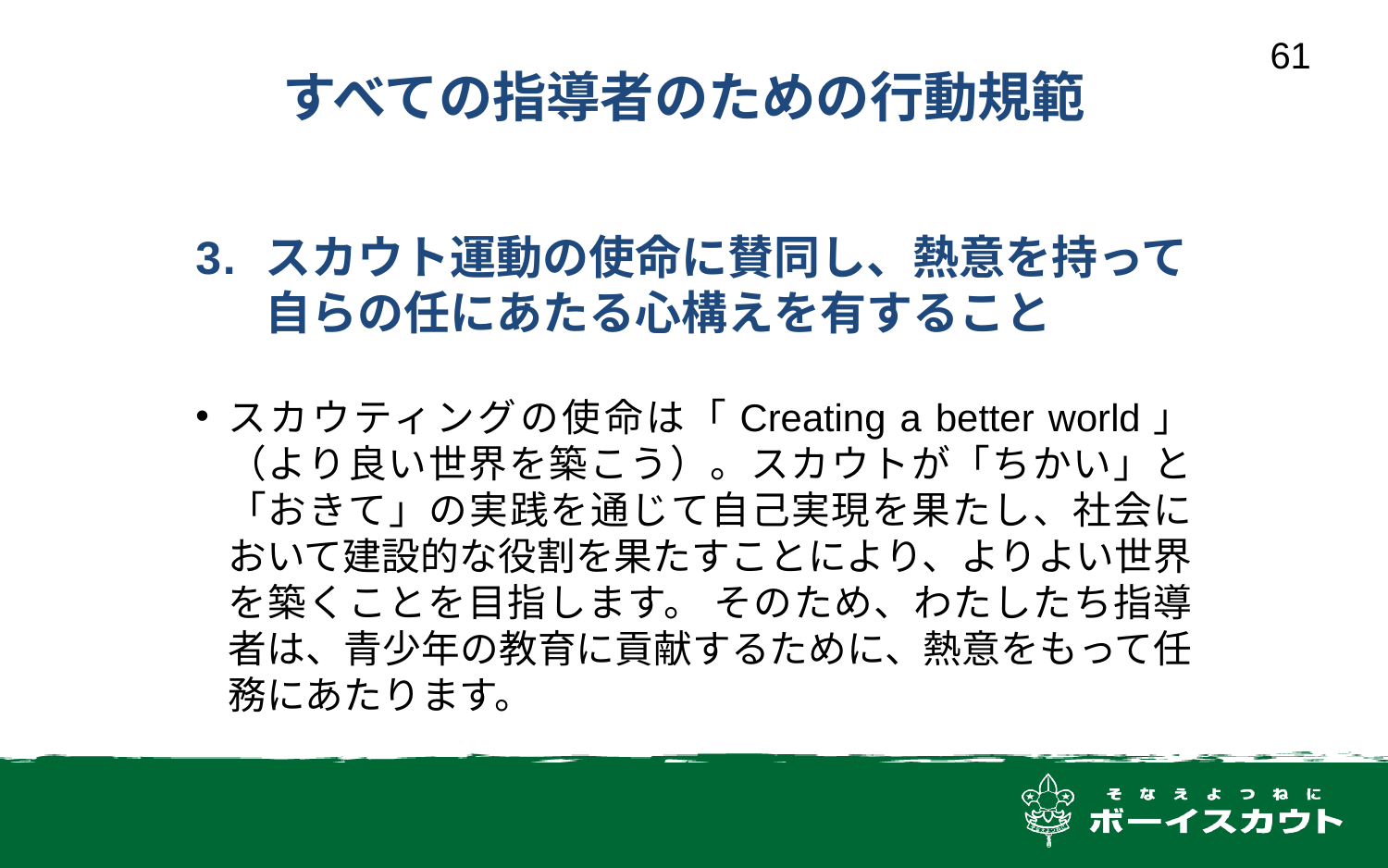

61
すべての指導者のための行動規範
スカウト運動の使命に賛同し、熱意を持って自らの任にあたる心構えを有すること
スカウティングの使命は「Creating a better world」（より良い世界を築こう）。スカウトが「ちかい」と「おきて」の実践を通じて自己実現を果たし、社会において建設的な役割を果たすことにより、よりよい世界を築くことを目指します。 そのため、わたしたち指導者は、青少年の教育に貢献するために、熱意をもって任務にあたります。